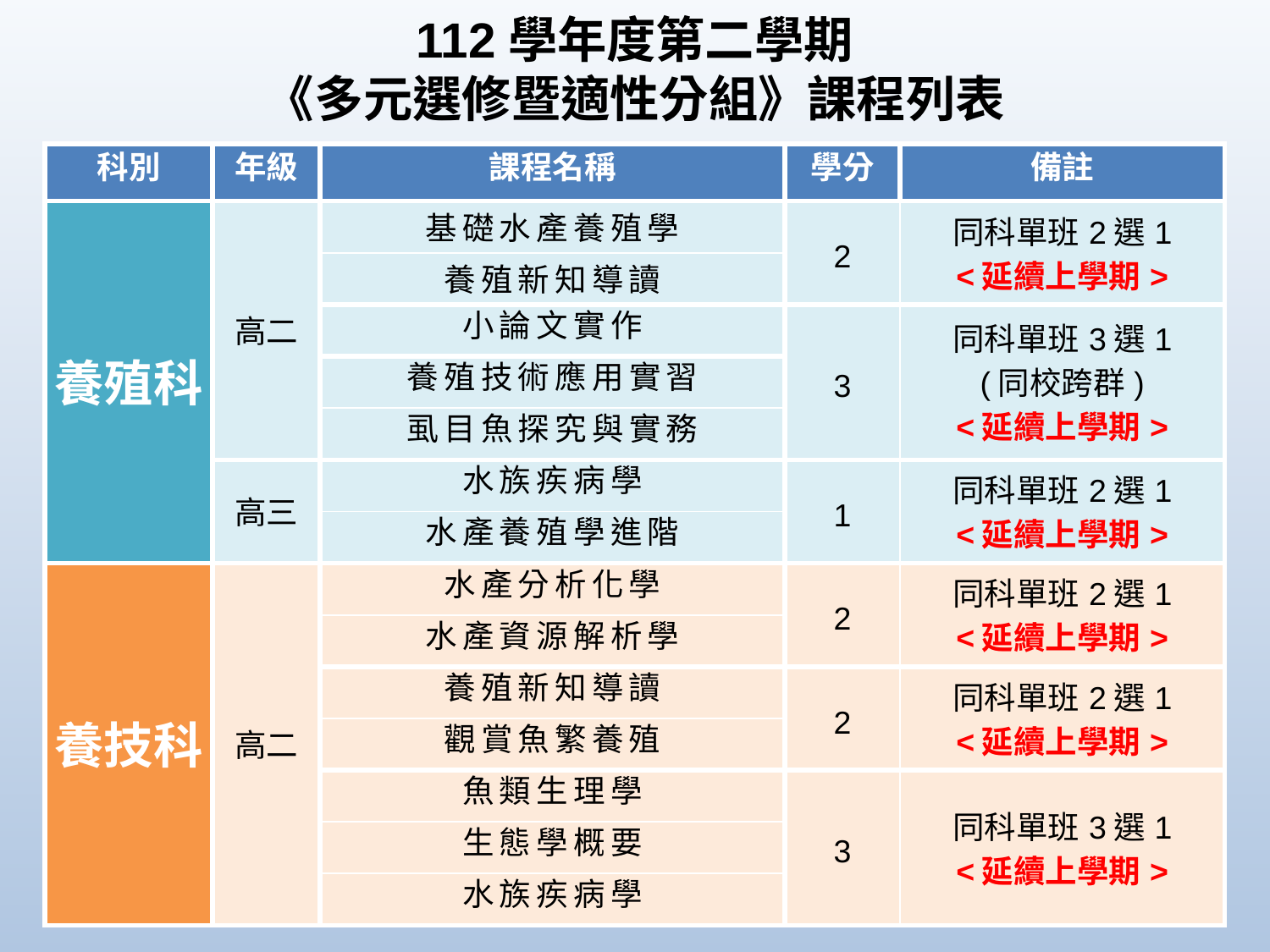

# 112學年度第二學期 《多元選修暨適性分組》課程列表
| 科別 | 年級 | 課程名稱 | 學分 | 備註 |
| --- | --- | --- | --- | --- |
| 養殖科 | 高二 | 基礎水產養殖學 | 2 | 同科單班2選1 <延續上學期> |
|  |  | 養殖新知導讀 |  |  |
|  |  | 小論文實作 | 3 | 同科單班3選1 (同校跨群) <延續上學期> |
|  |  | 養殖技術應用實習 |  |  |
|  |  | 虱目魚探究與實務 |  |  |
|  | 高三 | 水族疾病學 | 1 | 同科單班2選1 <延續上學期> |
|  |  | 水產養殖學進階 |  |  |
| 養技科 | 高二 | 水產分析化學 | 2 | 同科單班2選1 <延續上學期> |
|  |  | 水產資源解析學 |  |  |
|  |  | 養殖新知導讀 | 2 | 同科單班2選1 <延續上學期> |
|  |  | 觀賞魚繁養殖 |  |  |
|  |  | 魚類生理學 | 3 | 同科單班3選1 <延續上學期> |
|  |  | 生態學概要 |  |  |
|  |  | 水族疾病學 |  |  |